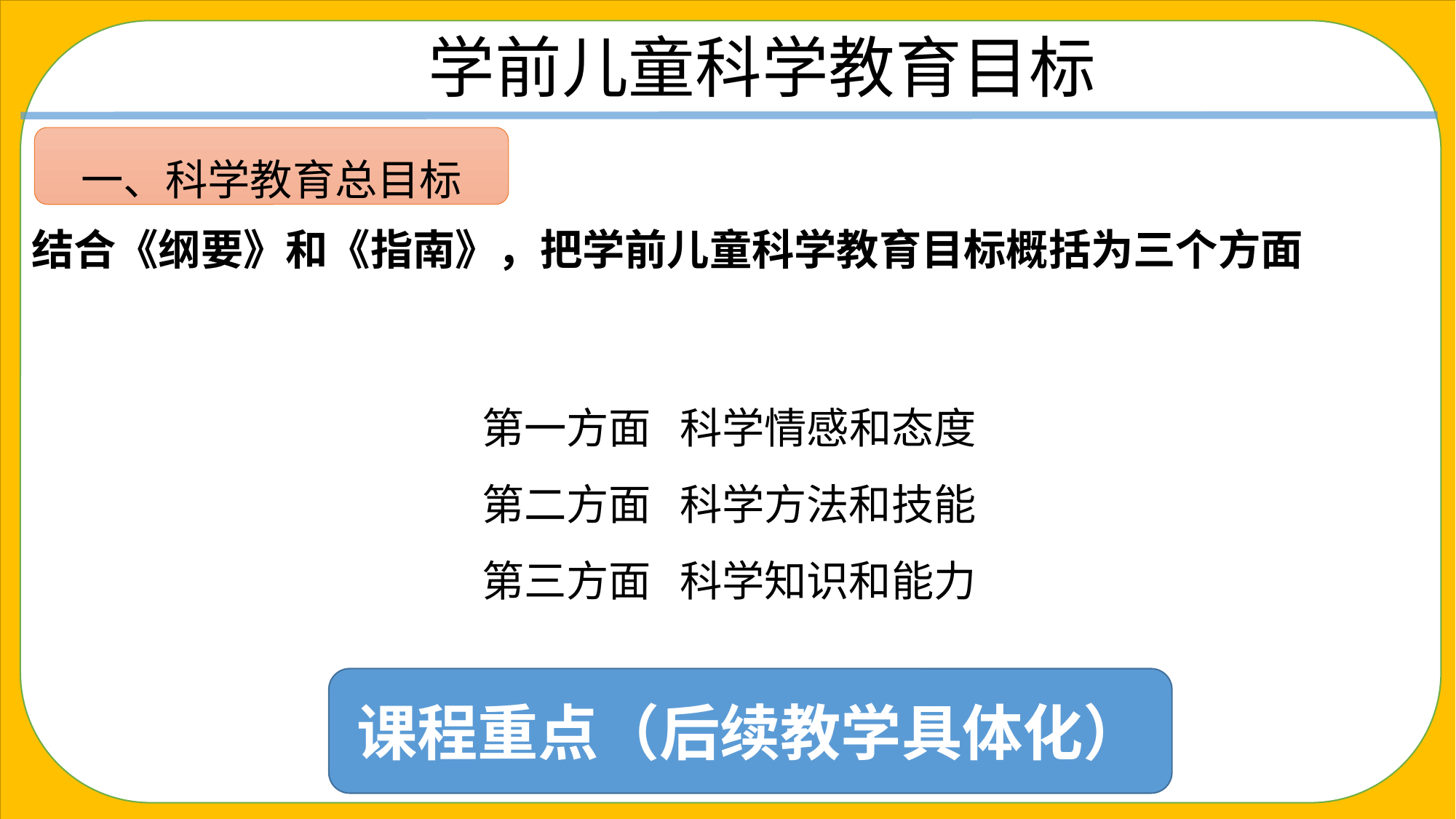

学前儿童科学教育目标

结合《纲要》和《指南》，把学前儿童科学教育目标概括为三个方面

第一方面   科学情感和态度
第二方面   科学方法和技能
第三方面   科学知识和能力
一、科学教育总目标
课程重点（后续教学具体化）